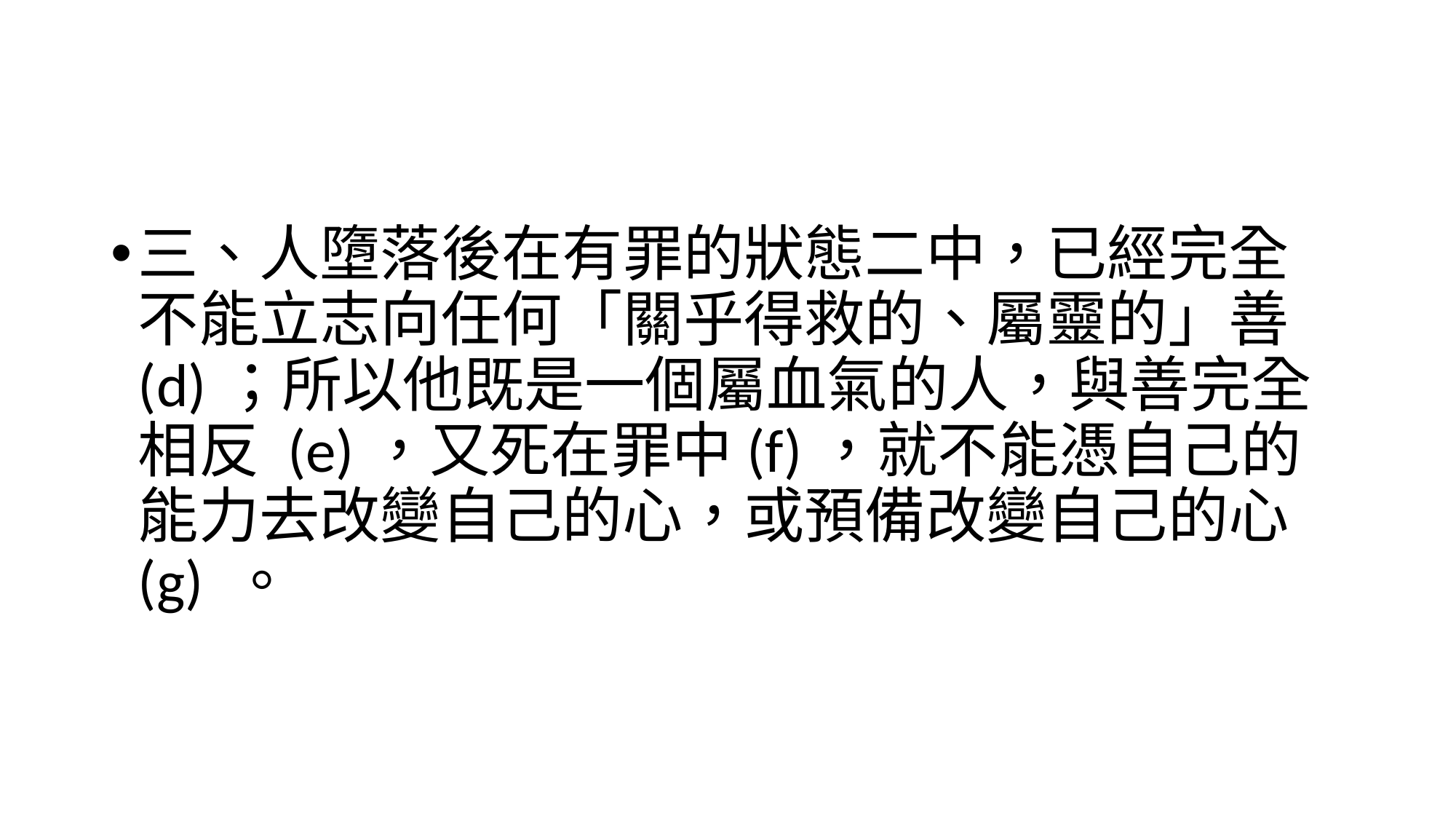

#
三、人墮落後在有罪的狀態二中，已經完全不能立志向任何「關乎得救的、屬靈的」善 (d)；所以他既是一個屬血氣的人，與善完全相反 (e)，又死在罪中(f)，就不能憑自己的能力去改變自己的心，或預備改變自己的心 (g) 。